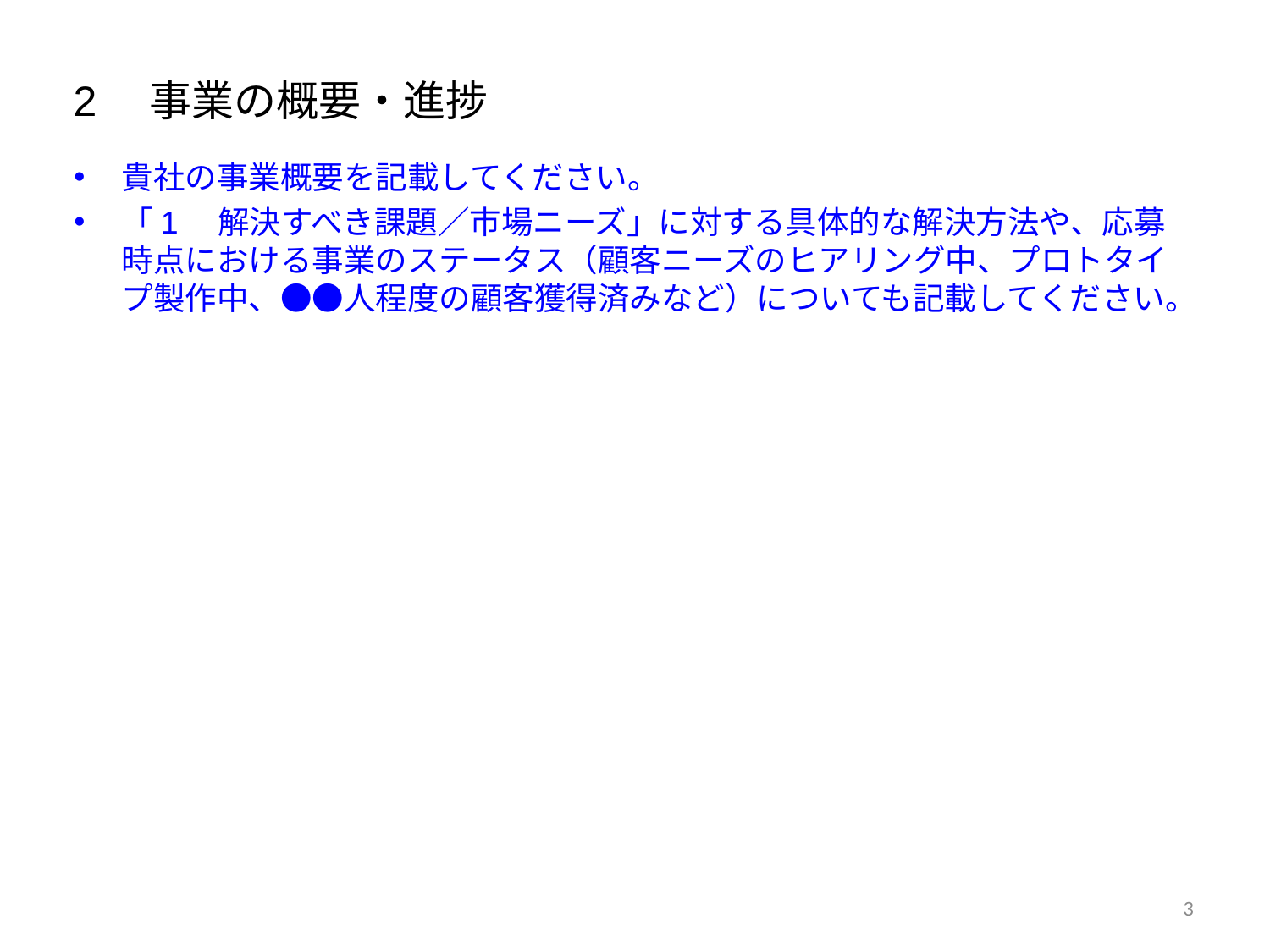

# 2　事業の概要・進捗
貴社の事業概要を記載してください。
「1　解決すべき課題／市場ニーズ」に対する具体的な解決方法や、応募時点における事業のステータス（顧客ニーズのヒアリング中、プロトタイプ製作中、●●人程度の顧客獲得済みなど）についても記載してください。
3